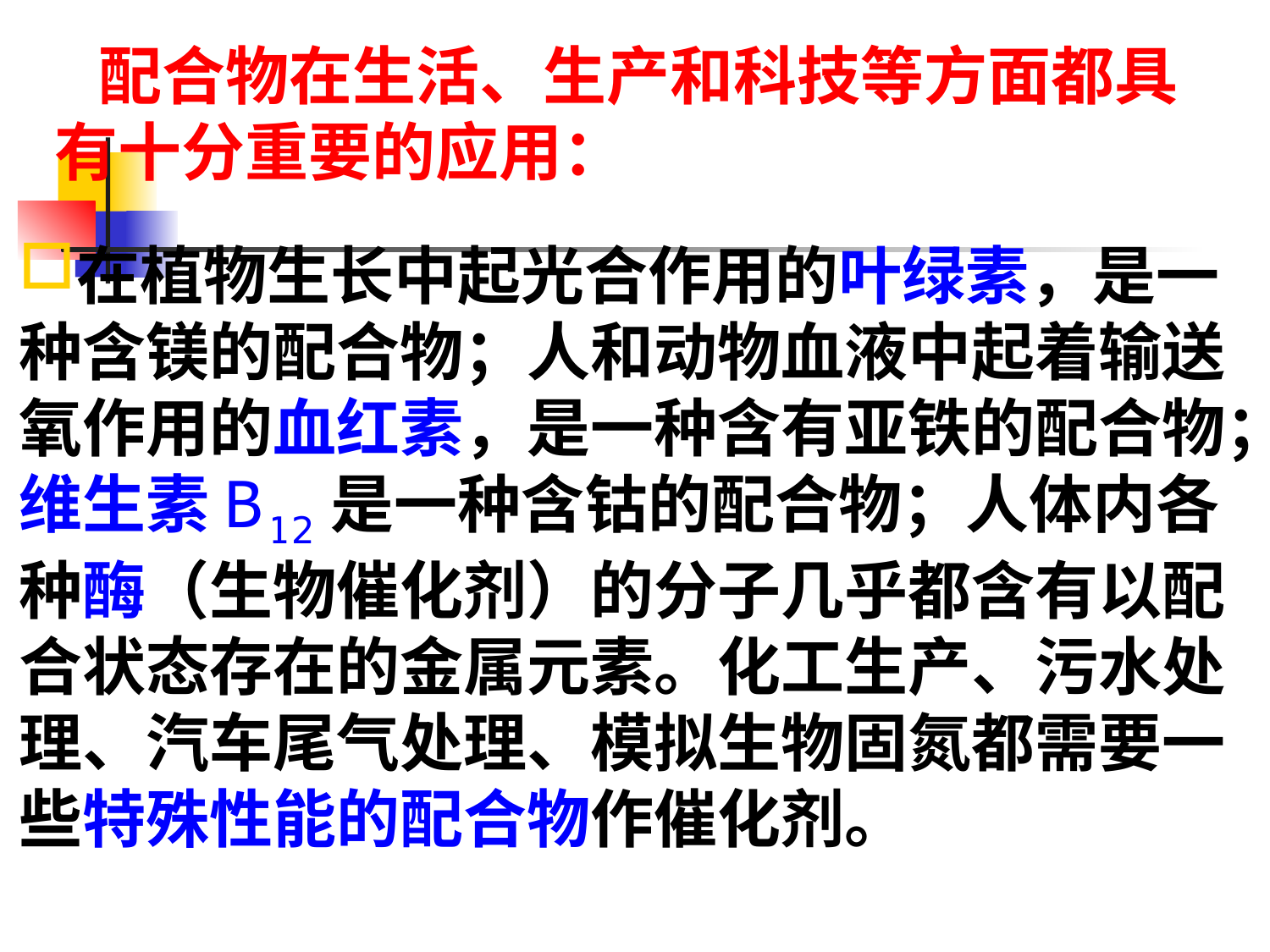

配合物在生活、生产和科技等方面都具有十分重要的应用：
在植物生长中起光合作用的叶绿素，是一种含镁的配合物；人和动物血液中起着输送氧作用的血红素，是一种含有亚铁的配合物；维生素B12是一种含钴的配合物；人体内各种酶（生物催化剂）的分子几乎都含有以配合状态存在的金属元素。化工生产、污水处理、汽车尾气处理、模拟生物固氮都需要一些特殊性能的配合物作催化剂。